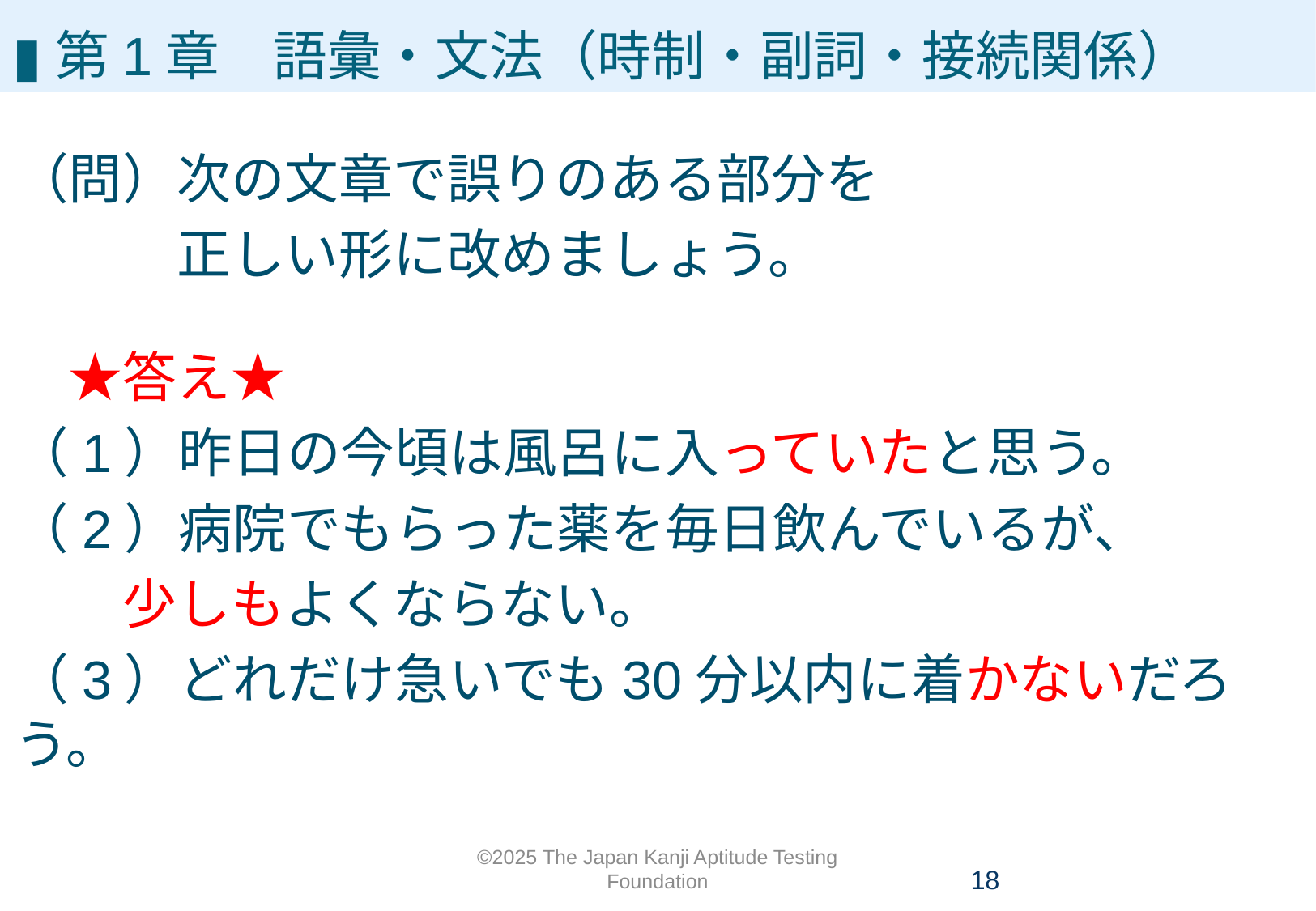

# 第1章　語彙・文法
▮第1章　語彙・文法（時制・副詞・接続関係）
（問）次の文章で誤りのある部分を
　　　正しい形に改めましょう。

　★答え★
（1）昨日の今頃は風呂に入っていたと思う。
（2）病院でもらった薬を毎日飲んでいるが、
　　少しもよくならない。
（3）どれだけ急いでも30分以内に着かないだろう。

©2025 The Japan Kanji Aptitude Testing Foundation
18